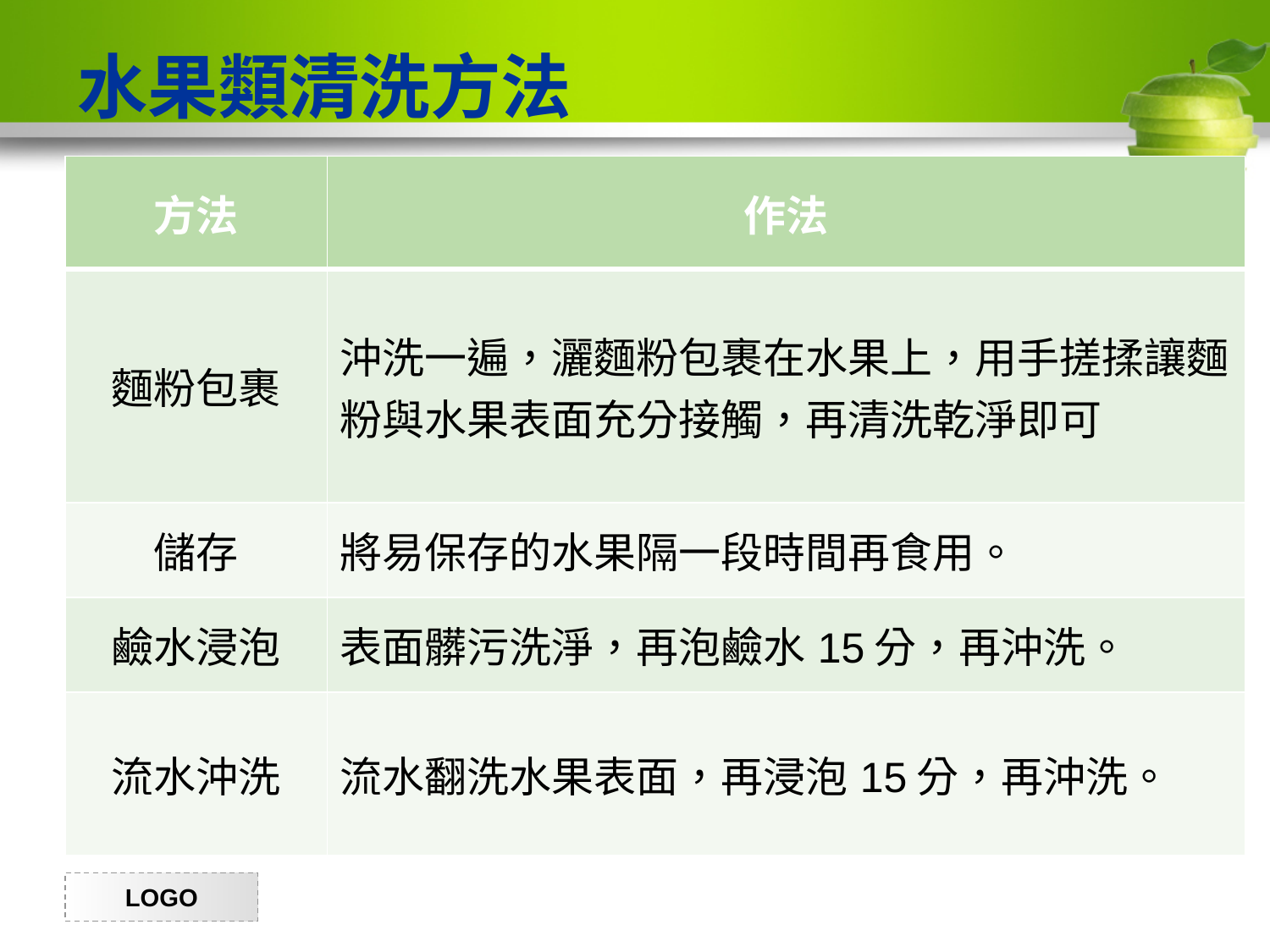

# 水果類清洗方法
| 方法 | 作法 |
| --- | --- |
| 麵粉包裹 | 沖洗一遍，灑麵粉包裹在水果上，用手搓揉讓麵粉與水果表面充分接觸，再清洗乾淨即可 |
| 儲存 | 將易保存的水果隔一段時間再食用。 |
| 鹼水浸泡 | 表面髒污洗淨，再泡鹼水15分，再沖洗。 |
| 流水沖洗 | 流水翻洗水果表面，再浸泡15分，再沖洗。 |